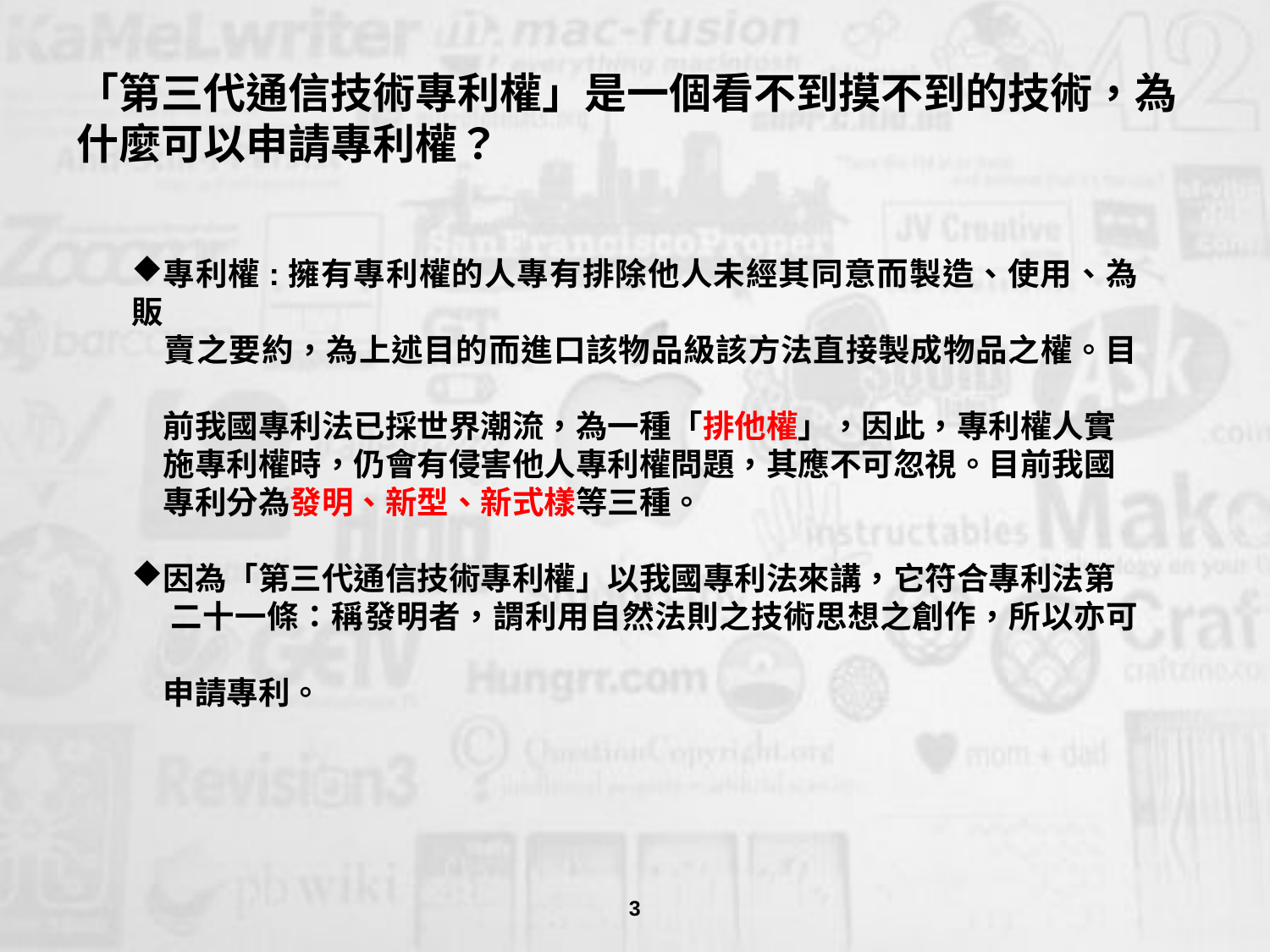

# 「第三代通信技術專利權」是一個看不到摸不到的技術，為什麼可以申請專利權？

專利權:擁有專利權的人專有排除他人未經其同意而製造、使用、為販
　賣之要約，為上述目的而進口該物品級該方法直接製成物品之權。目
　前我國專利法已採世界潮流，為一種「排他權」，因此，專利權人實
　施專利權時，仍會有侵害他人專利權問題，其應不可忽視。目前我國
　專利分為發明、新型、新式樣等三種。

因為「第三代通信技術專利權」以我國專利法來講，它符合專利法第
    二十一條：稱發明者，謂利用自然法則之技術思想之創作，所以亦可
　申請專利。

3